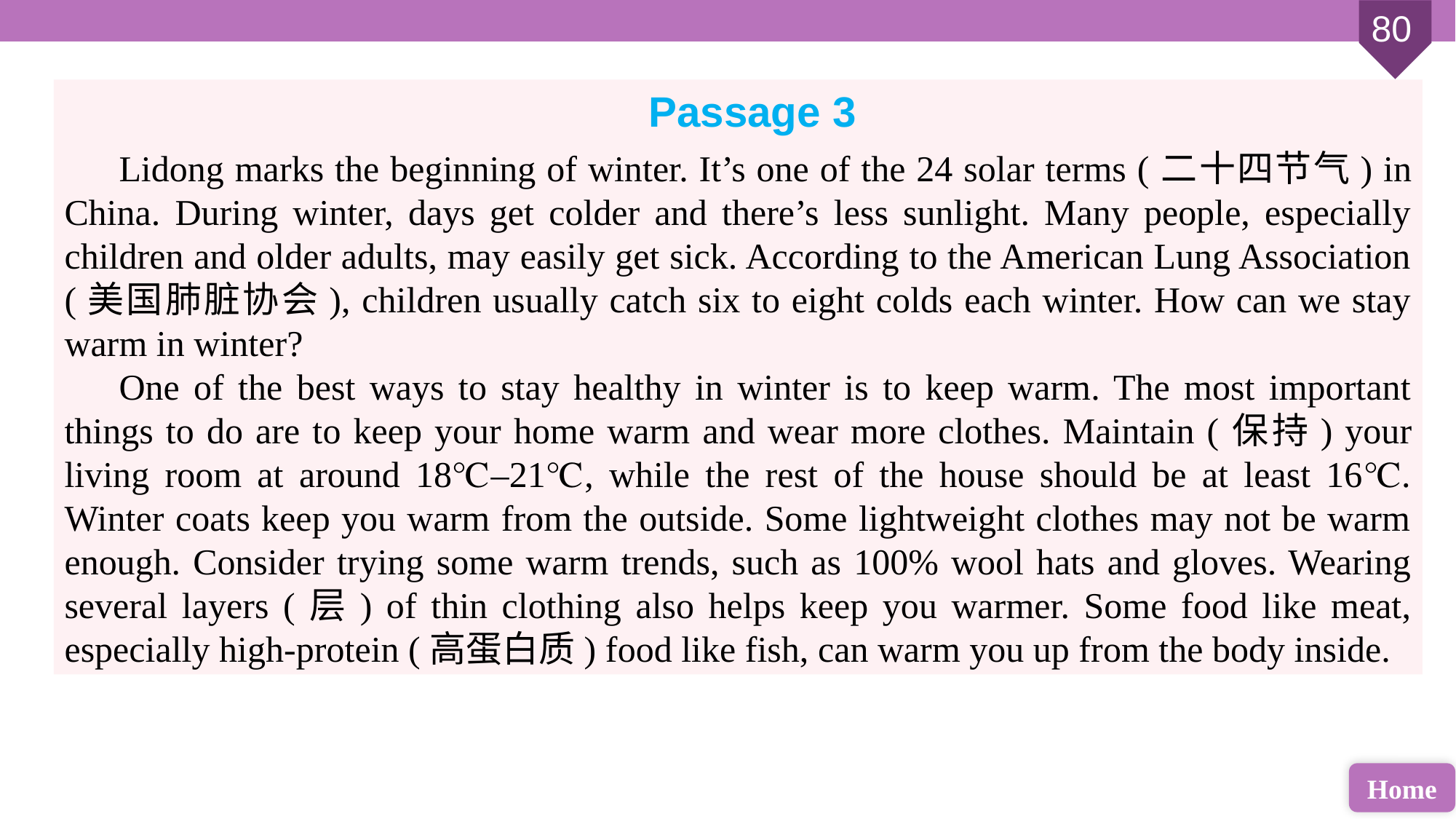

Passage 3
Lidong marks the beginning of winter. It’s one of the 24 solar terms (二十四节气) in China. During winter, days get colder and there’s less sunlight. Many people, especially children and older adults, may easily get sick. According to the American Lung Association (美国肺脏协会), children usually catch six to eight colds each winter. How can we stay warm in winter?
One of the best ways to stay healthy in winter is to keep warm. The most important things to do are to keep your home warm and wear more clothes. Maintain (保持) your living room at around 18℃–21℃, while the rest of the house should be at least 16℃. Winter coats keep you warm from the outside. Some lightweight clothes may not be warm enough. Consider trying some warm trends, such as 100% wool hats and gloves. Wearing several layers (层) of thin clothing also helps keep you warmer. Some food like meat, especially high-protein (高蛋白质) food like fish, can warm you up from the body inside.